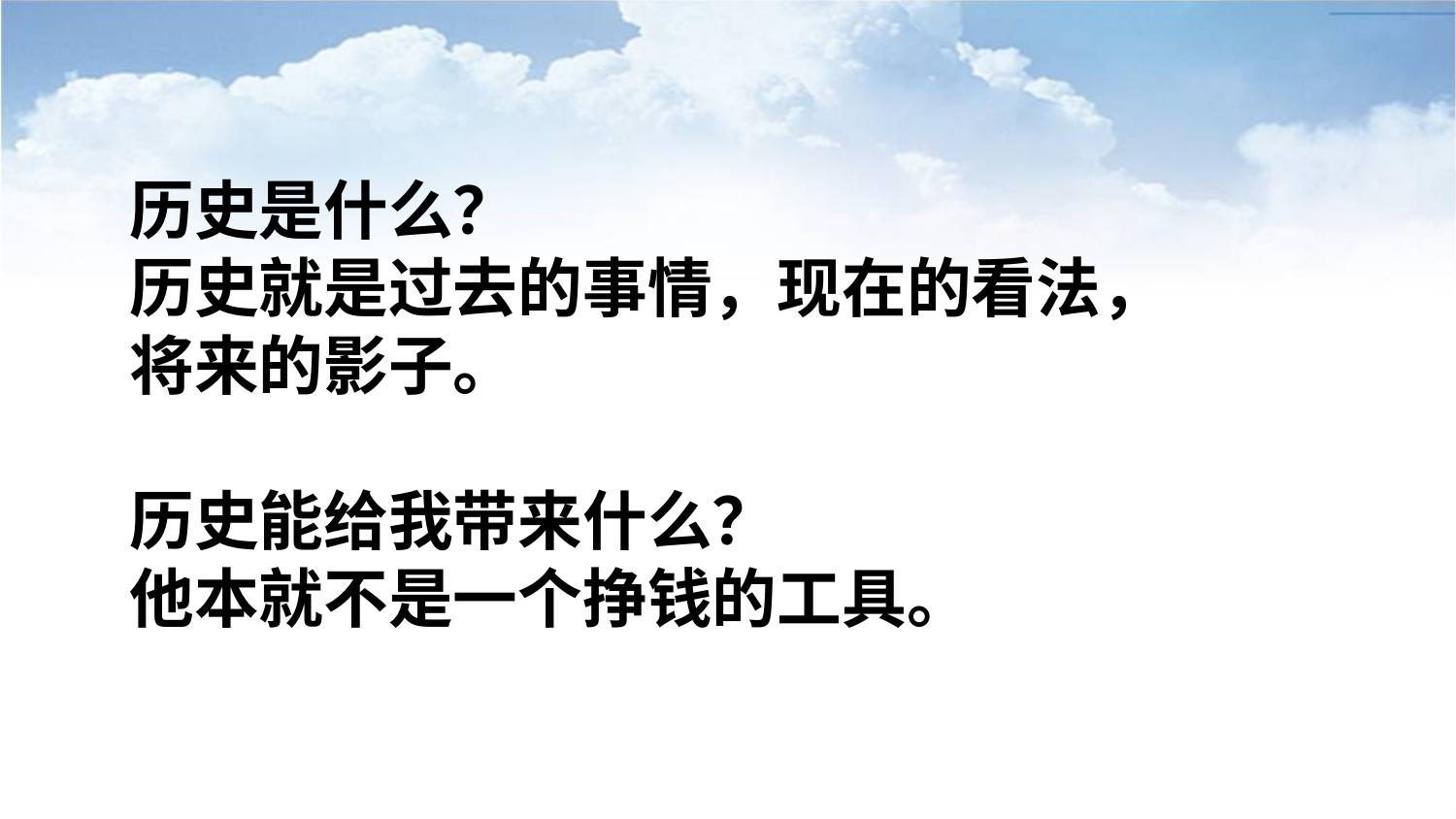

历史是什么？
历史就是过去的事情，现在的看法，将来的影子。

历史能给我带来什么？
他本就不是一个挣钱的工具。